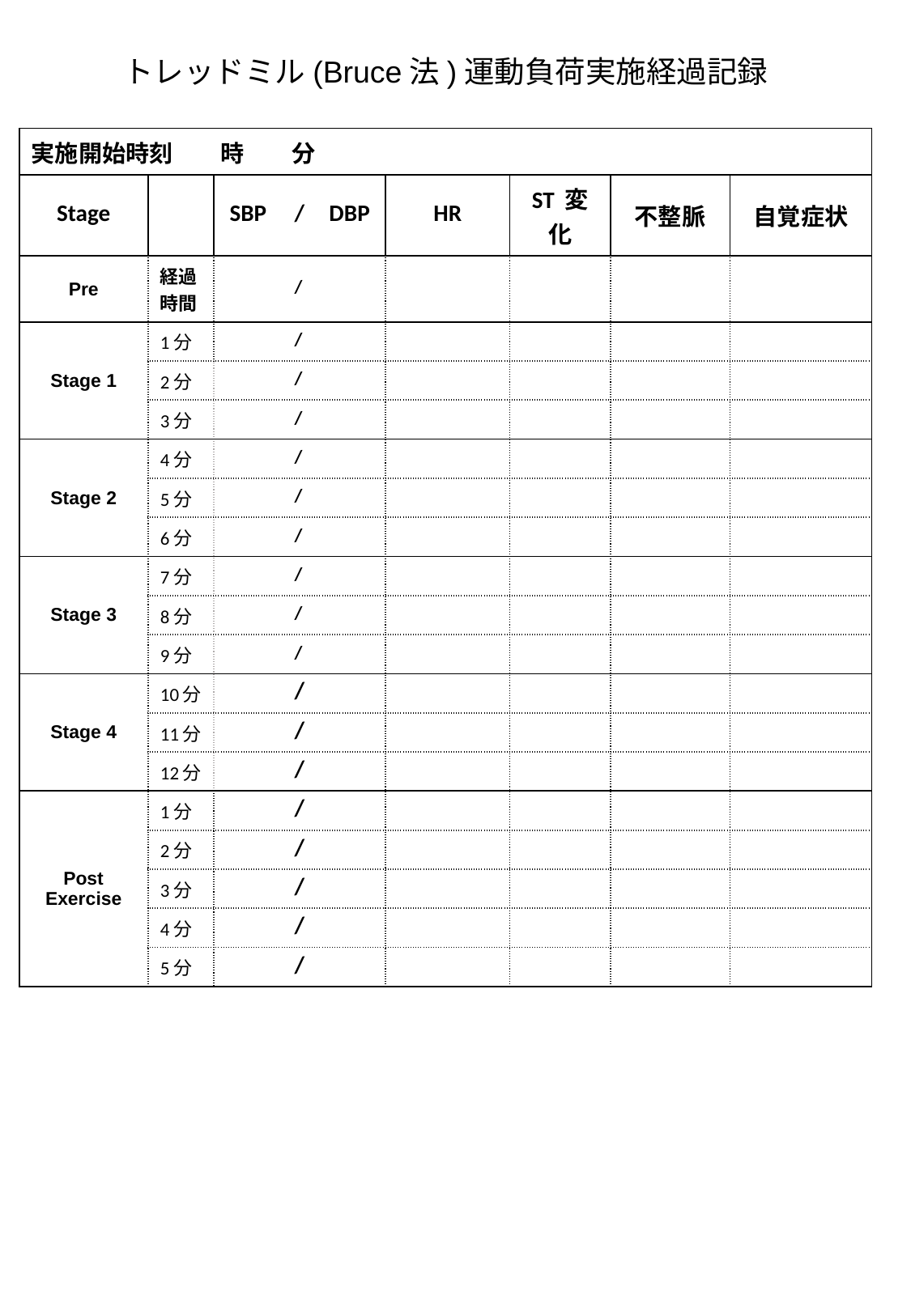

トレッドミル(Bruce法)運動負荷実施経過記録
| 実施開始時刻　　時　　分 |  |  |  |  |  |  |  |  |
| --- | --- | --- | --- | --- | --- | --- | --- | --- |
| Stage |  | SBP | / | DBP | HR | ST 変化 | 不整脈 | 自覚症状 |
| Pre | 経過時間 |  | / |  |  |  |  |  |
| Stage 1 | 1分 |  | / |  |  |  |  |  |
|  | 2分 |  | / |  |  |  |  |  |
|  | 3分 |  | / |  |  |  |  |  |
| Stage 2 | 4分 |  | / |  |  |  |  |  |
|  | 5分 |  | / |  |  |  |  |  |
|  | 6分 |  | / |  |  |  |  |  |
| Stage 3 | 7分 |  | / |  |  |  |  |  |
|  | 8分 |  | / |  |  |  |  |  |
|  | 9分 |  | / |  |  |  |  |  |
| Stage 4 | 10分 |  | / |  |  |  |  |  |
|  | 11分 |  | / |  |  |  |  |  |
|  | 12分 |  | / |  |  |  |  |  |
| Post Exercise | 1分 |  | / |  |  |  |  |  |
|  | 2分 |  | / |  |  |  |  |  |
|  | 3分 |  | / |  |  |  |  |  |
|  | 4分 |  | / |  |  |  |  |  |
|  | 5分 |  | / |  |  |  |  |  |